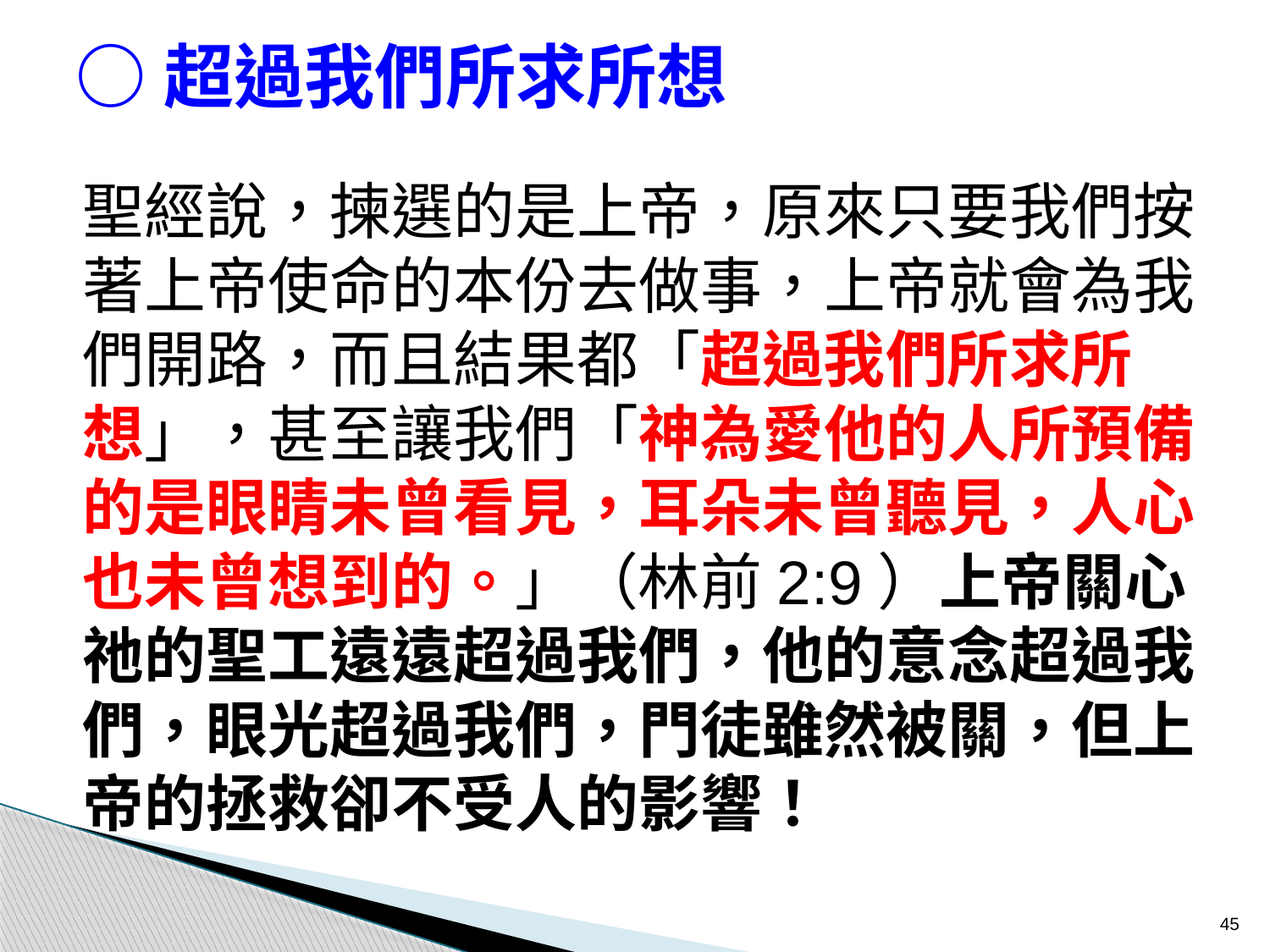

○超過我們所求所想
聖經說，揀選的是上帝，原來只要我們按著上帝使命的本份去做事，上帝就會為我們開路，而且結果都「超過我們所求所想」，甚至讓我們「神為愛他的人所預備的是眼睛未曾看見，耳朵未曾聽見，人心也未曾想到的。」（林前2:9）上帝關心祂的聖工遠遠超過我們，他的意念超過我們，眼光超過我們，門徒雖然被關，但上帝的拯救卻不受人的影響！
45